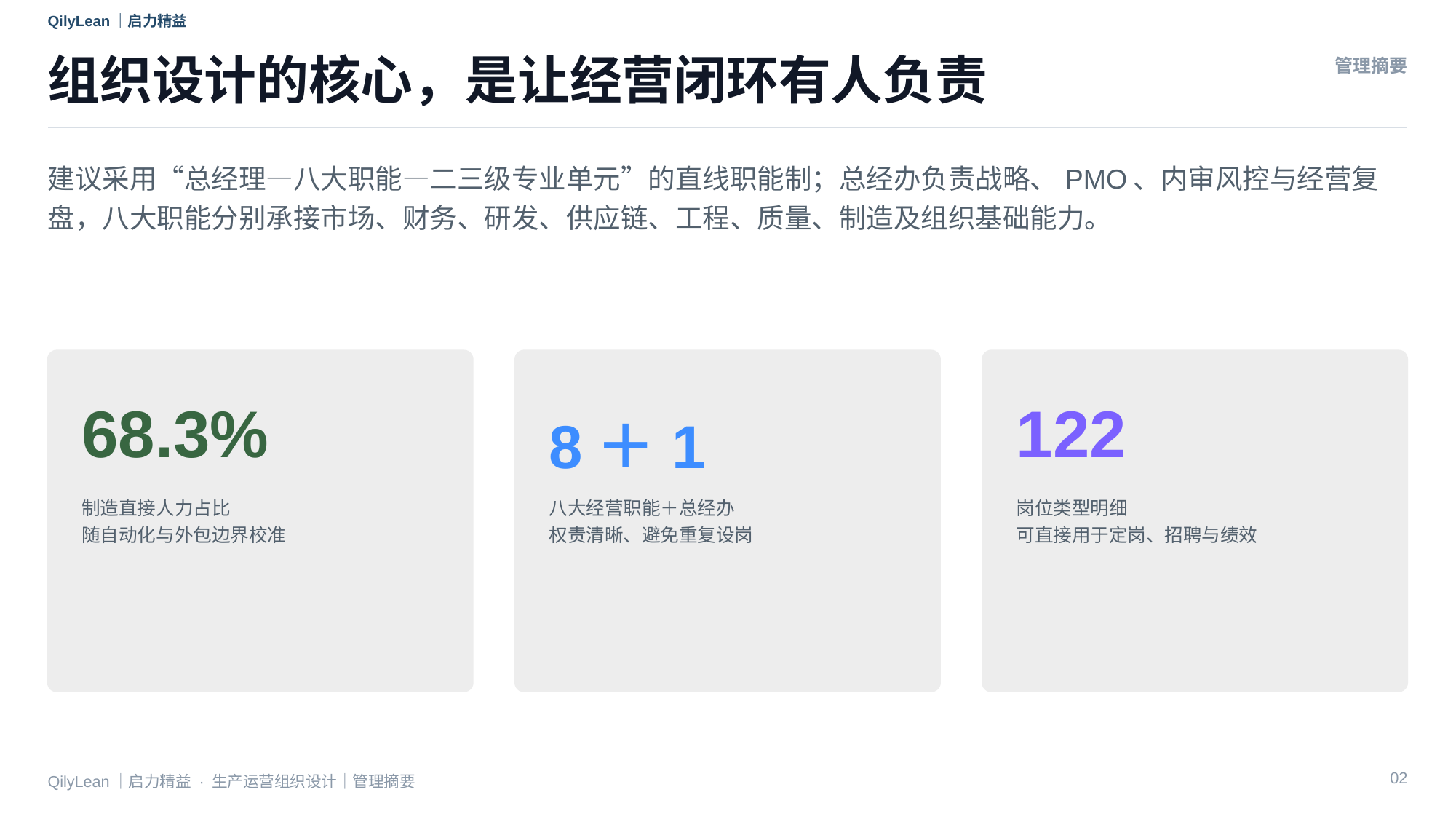

QilyLean｜启力精益
组织设计的核心，是让经营闭环有人负责
管理摘要
建议采用“总经理—八大职能—二三级专业单元”的直线职能制；总经办负责战略、PMO、内审风控与经营复盘，八大职能分别承接市场、财务、研发、供应链、工程、质量、制造及组织基础能力。

68.3%
8＋1
122
制造直接人力占比
随自动化与外包边界校准
八大经营职能＋总经办
权责清晰、避免重复设岗
岗位类型明细
可直接用于定岗、招聘与绩效
QilyLean｜启力精益 · 生产运营组织设计｜管理摘要
02